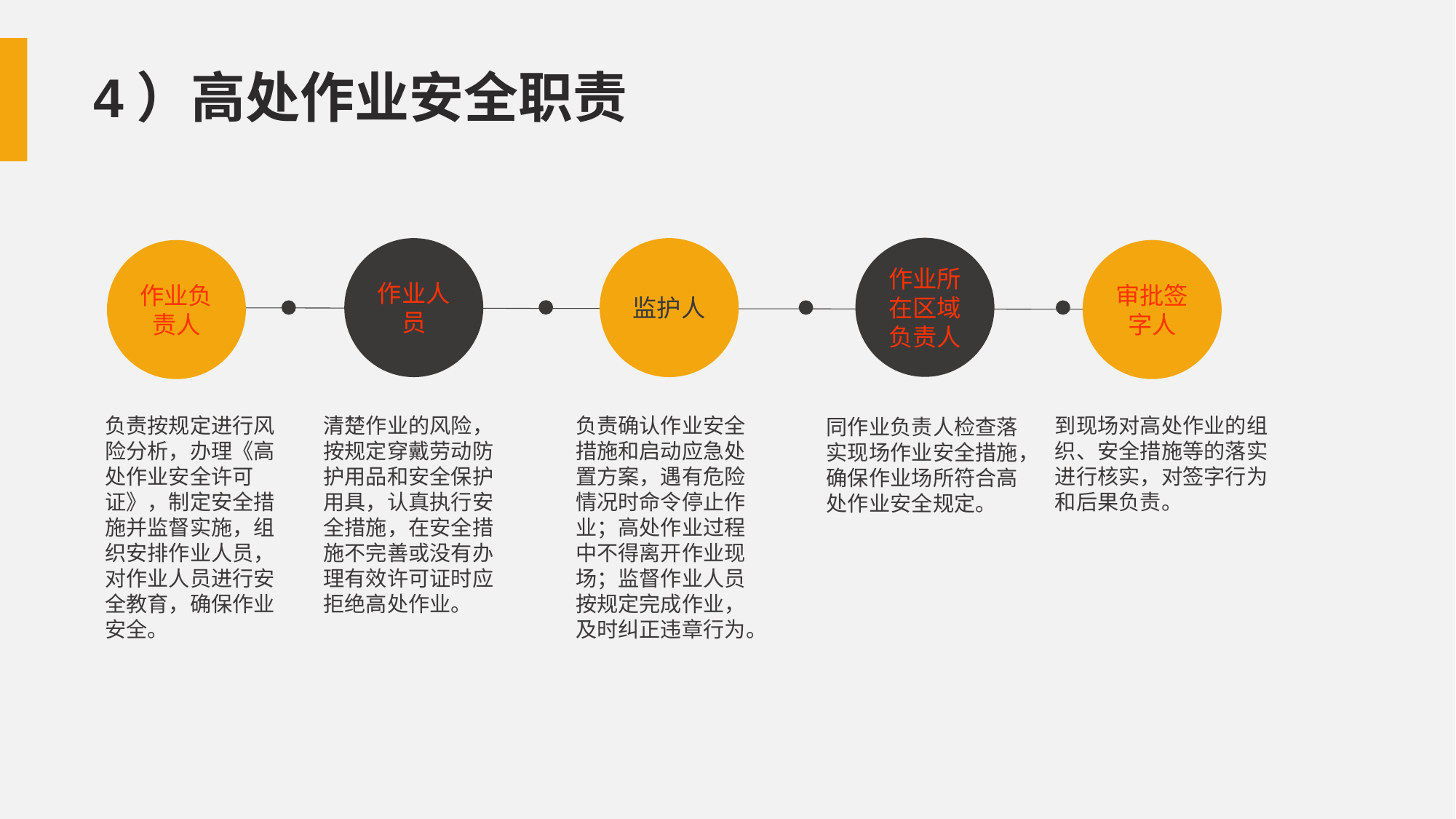

4）高处作业安全职责
作业所在区域负责人
作业人员
监护人
审批签字人
作业负责人

负责按规定进行风险分析，办理《高处作业安全许可证》，制定安全措施并监督实施，组织安排作业人员，对作业人员进行安全教育，确保作业安全。
负责确认作业安全措施和启动应急处置方案，遇有危险情况时命令停止作业；高处作业过程中不得离开作业现场；监督作业人员按规定完成作业，及时纠正违章行为。
清楚作业的风险，按规定穿戴劳动防护用品和安全保护用具，认真执行安全措施，在安全措施不完善或没有办理有效许可证时应拒绝高处作业。
到现场对高处作业的组织、安全措施等的落实进行核实，对签字行为和后果负责。
同作业负责人检查落实现场作业安全措施，确保作业场所符合高处作业安全规定。